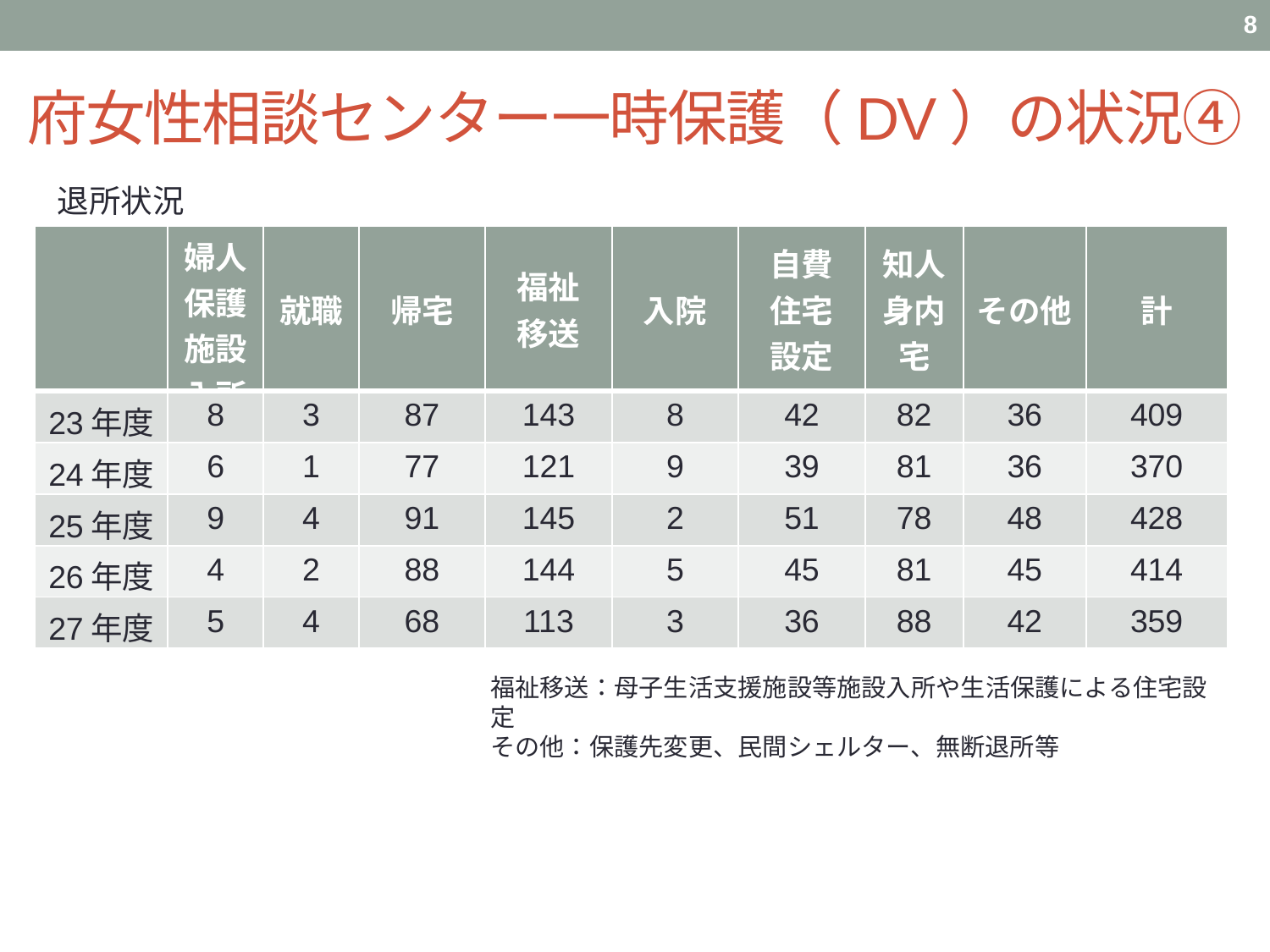

8
# 府女性相談センター一時保護（DV）の状況④
退所状況
|  | 婦人保護施設入所 | 就職 | 帰宅 | 福祉 移送 | 入院 | 自費 住宅 設定 | 知人身内宅 | その他 | 計 |
| --- | --- | --- | --- | --- | --- | --- | --- | --- | --- |
| 23年度 | 8 | 3 | 87 | 143 | 8 | 42 | 82 | 36 | 409 |
| 24年度 | 6 | 1 | 77 | 121 | 9 | 39 | 81 | 36 | 370 |
| 25年度 | 9 | 4 | 91 | 145 | 2 | 51 | 78 | 48 | 428 |
| 26年度 | 4 | 2 | 88 | 144 | 5 | 45 | 81 | 45 | 414 |
| 27年度 | 5 | 4 | 68 | 113 | 3 | 36 | 88 | 42 | 359 |
福祉移送：母子生活支援施設等施設入所や生活保護による住宅設定
その他：保護先変更、民間シェルター、無断退所等